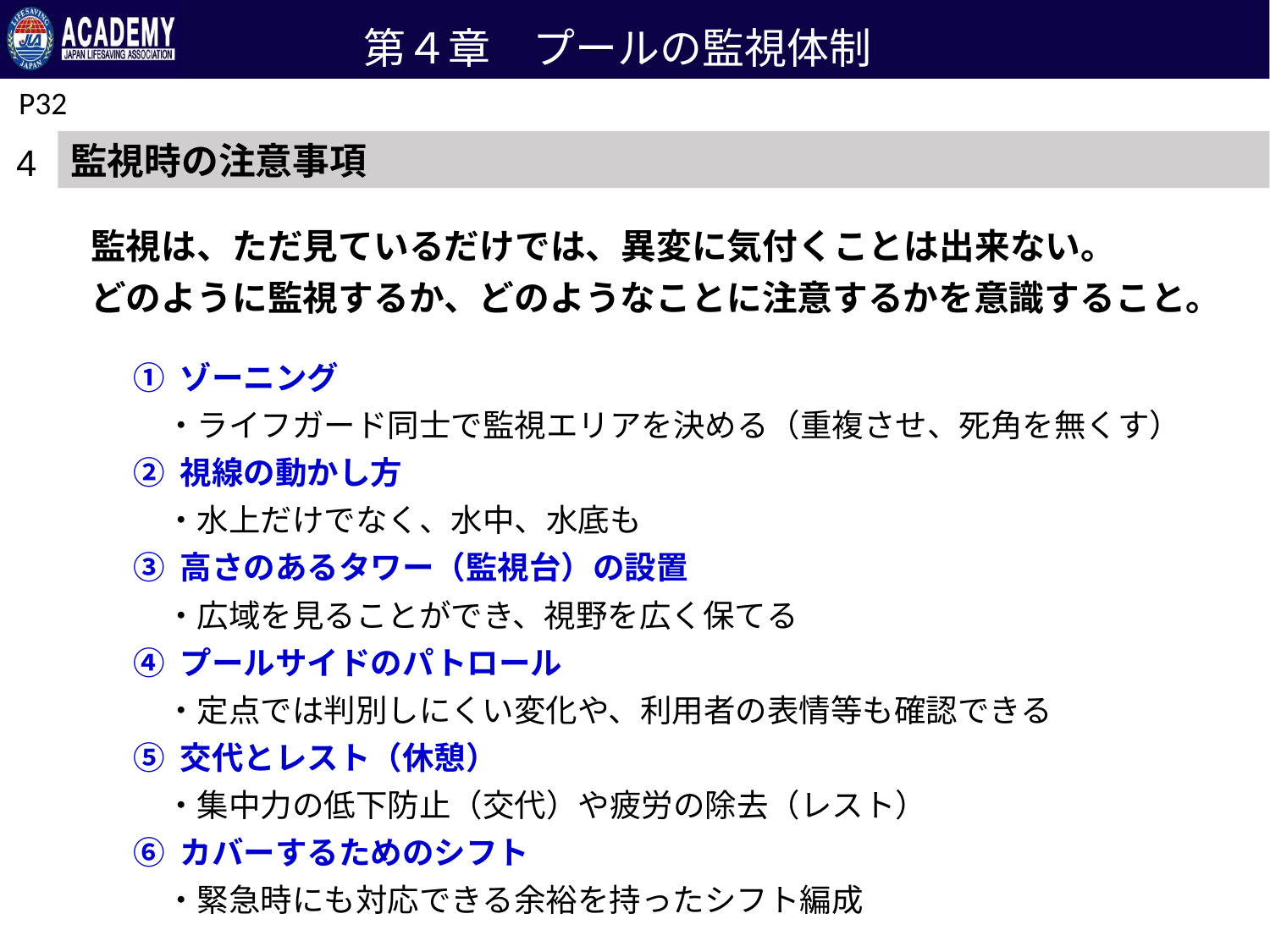

第４章　プールの監視体制
P32
監視時の注意事項
4
監視は、ただ見ているだけでは、異変に気付くことは出来ない。
どのように監視するか、どのようなことに注意するかを意識すること。
① ゾーニング
　・ライフガード同士で監視エリアを決める（重複させ、死角を無くす）
② 視線の動かし方
　・水上だけでなく、水中、水底も
③ 高さのあるタワー（監視台）の設置
　・広域を見ることができ、視野を広く保てる
④ プールサイドのパトロール
　・定点では判別しにくい変化や、利用者の表情等も確認できる
⑤ 交代とレスト（休憩）
　・集中力の低下防止（交代）や疲労の除去（レスト）
⑥ カバーするためのシフト
　・緊急時にも対応できる余裕を持ったシフト編成